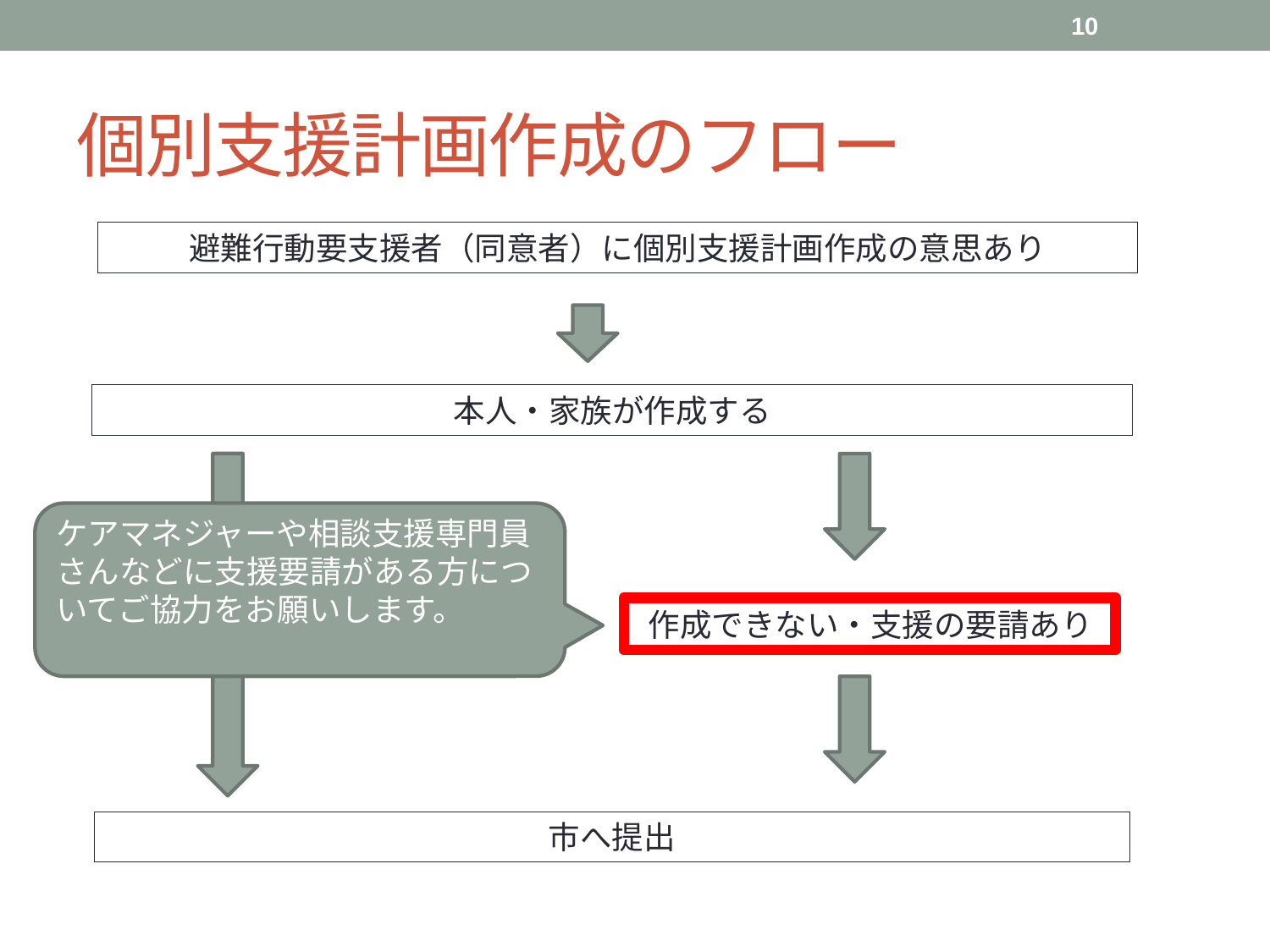

10
# 個別支援計画作成のフロー
避難行動要支援者（同意者）に個別支援計画作成の意思あり

本人・家族が作成する

ケアマネジャーや相談支援専門員さんなどに支援要請がある方についてご協力をお願いします。

作成できない・支援の要請あり

市へ提出